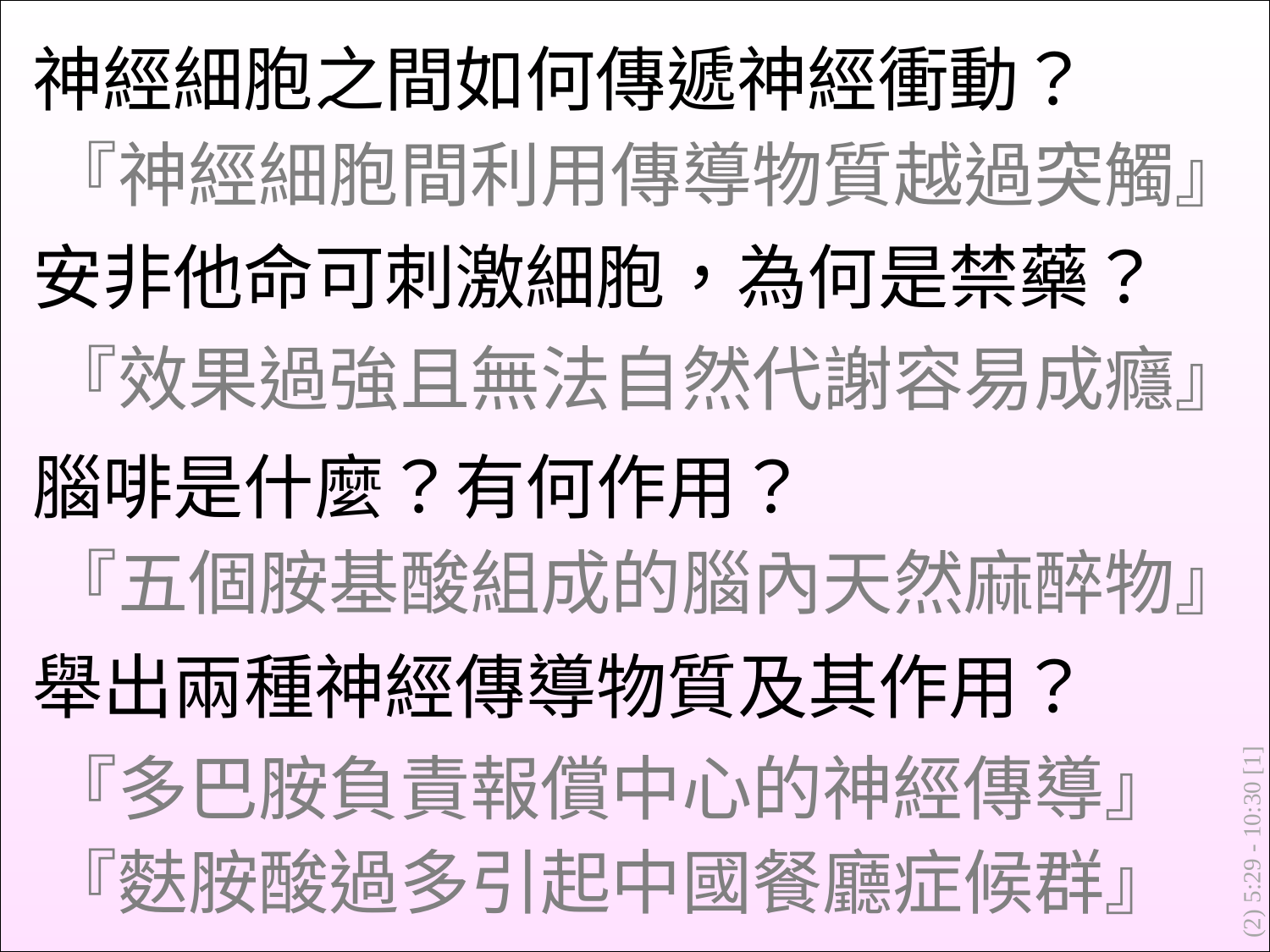

神經細胞之間如何傳遞神經衝動？
『神經細胞間利用傳導物質越過突觸』
安非他命可刺激細胞，為何是禁藥？
『效果過強且無法自然代謝容易成癮』
腦啡是什麼？有何作用？
『五個胺基酸組成的腦內天然麻醉物』
舉出兩種神經傳導物質及其作用？
『多巴胺負責報償中心的神經傳導』
(2) 5:29 - 10:30 [1]
『麩胺酸過多引起中國餐廳症候群』